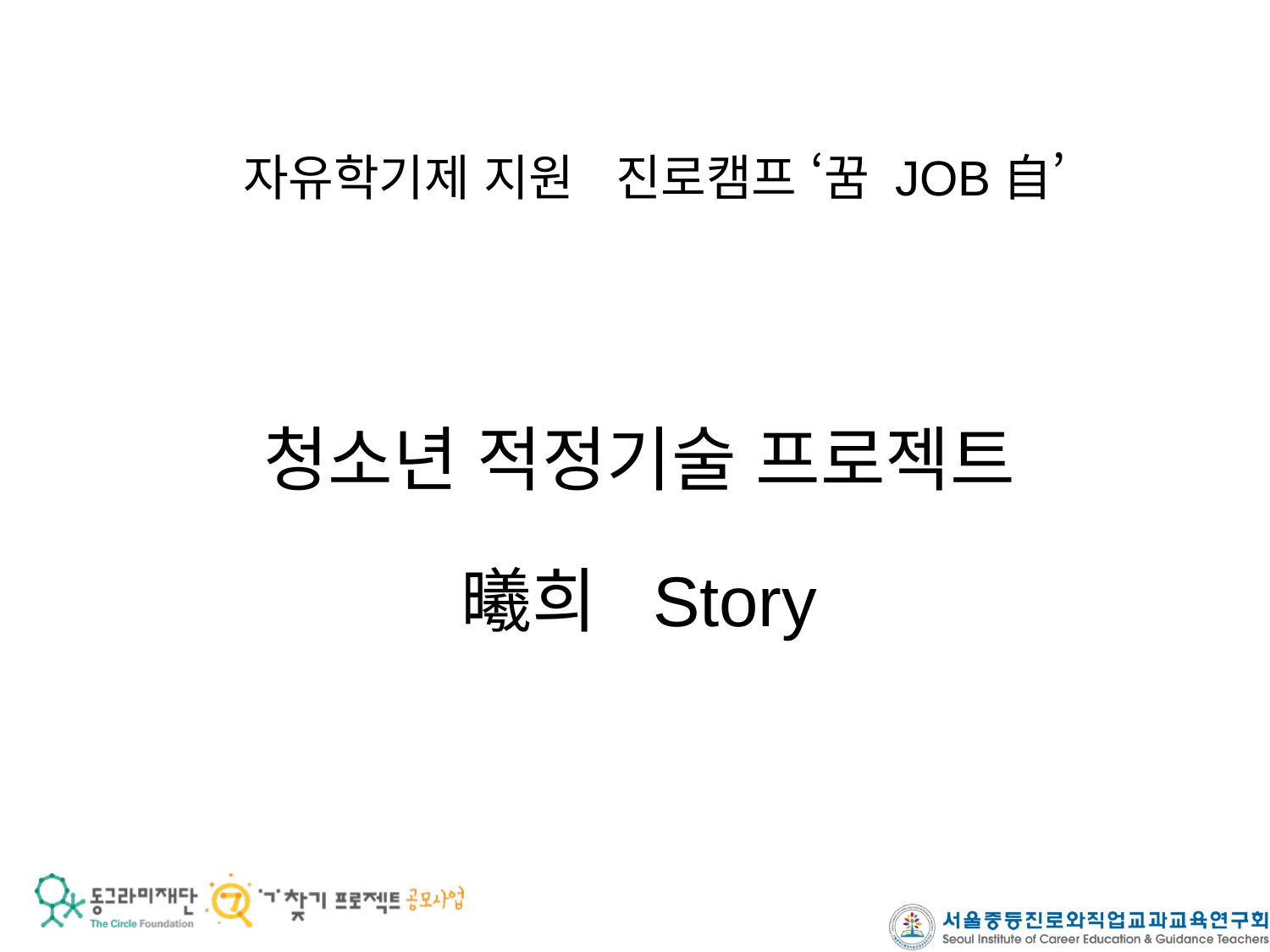

# 자유학기제 지원   진로캠프 ‘꿈 JOB自’
청소년 적정기술 프로젝트
曦희  Story